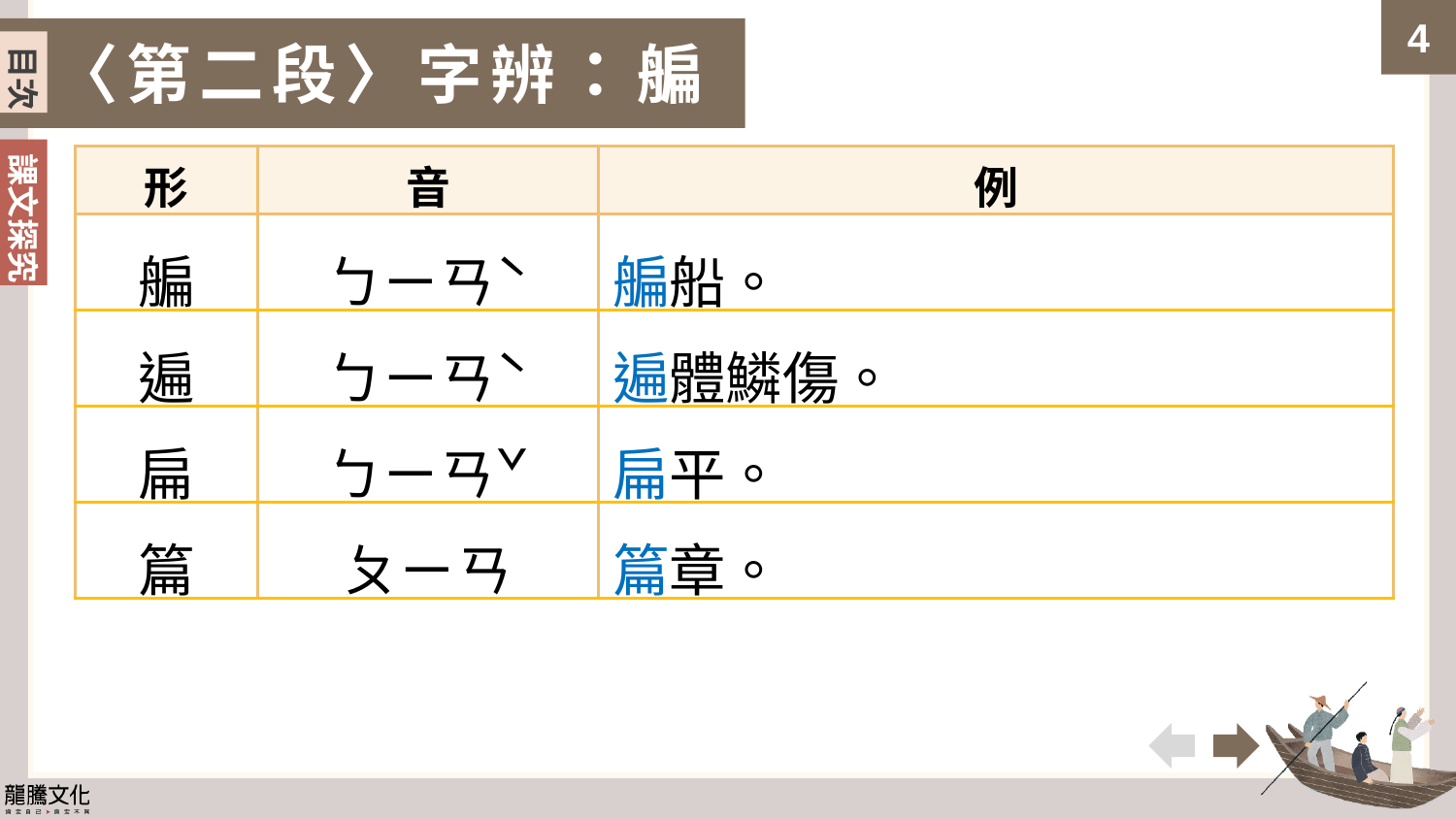

〈第二段〉字辨：艑
目次
| 形 | 音 | 例 |
| --- | --- | --- |
| 艑 | ㄅㄧㄢˋ | 艑船。 |
| 遍 | ㄅㄧㄢˋ | 遍體鱗傷。 |
| 扁 | ㄅㄧㄢˇ | 扁平。 |
| 篇 | ㄆㄧㄢ | 篇章。 |